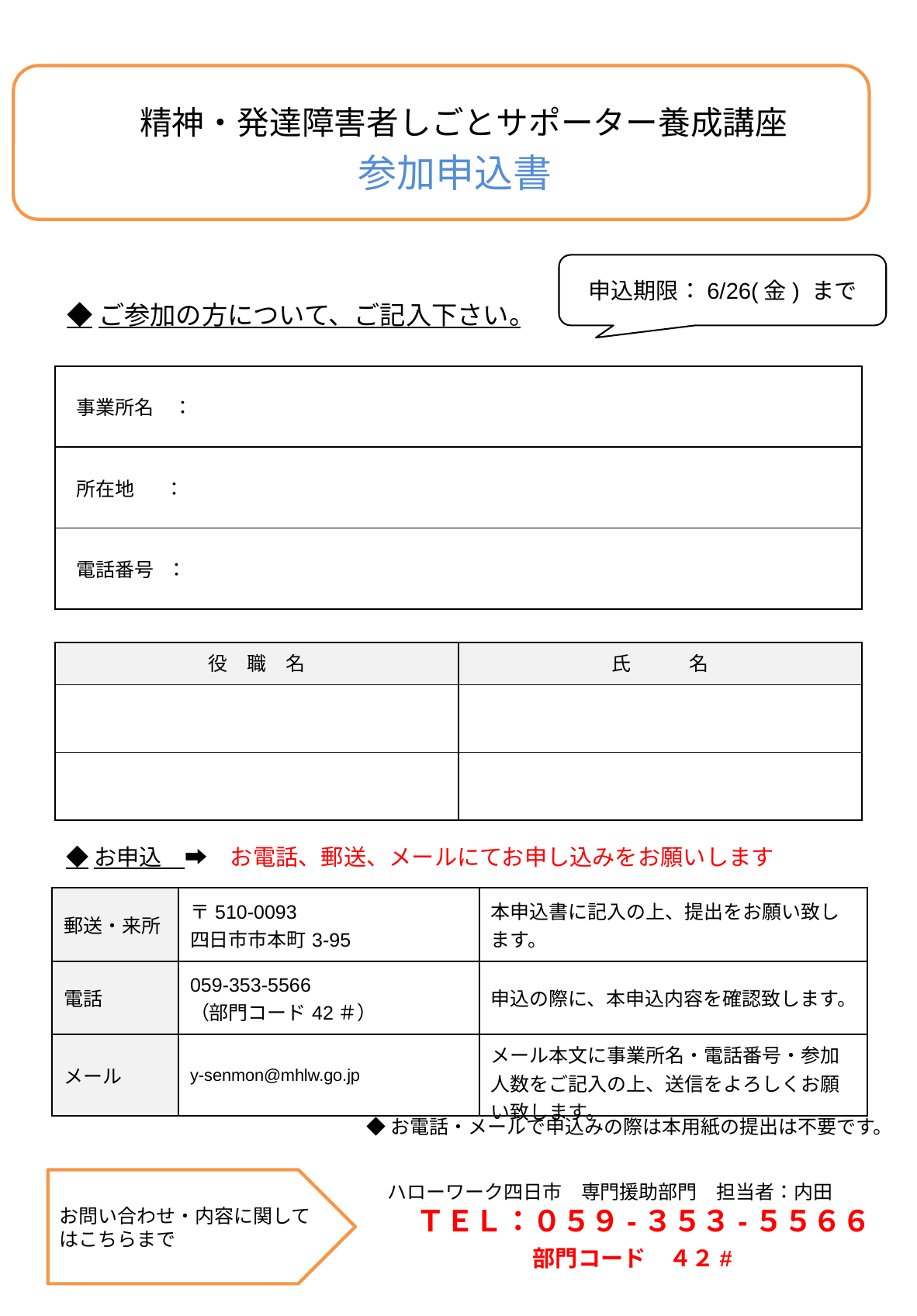

精神・発達障害者しごとサポーター養成講座
参加申込書
申込期限：6/26(金) まで
◆ご参加の方について、ご記入下さい。
| 事業所名　： |
| --- |
| 所在地 ： |
| 電話番号 ： |
| 役　職　名 | 氏　　　名 |
| --- | --- |
|  |  |
|  |  |
◆お申込　➡　お電話、郵送、メールにてお申し込みをお願いします
| 郵送・来所 | 〒510-0093 四日市市本町3-95 | 本申込書に記入の上、提出をお願い致します。 |
| --- | --- | --- |
| 電話 | 059-353-5566　　　　　　（部門コード42＃） | 申込の際に、本申込内容を確認致します。 |
| メール | y-senmon@mhlw.go.jp | メール本文に事業所名・電話番号・参加人数をご記入の上、送信をよろしくお願い致します。 |
◆お電話・メールで申込みの際は本用紙の提出は不要です。
お問い合わせ・内容に関してはこちらまで
ハローワーク四日市　専門援助部門　担当者：内田
　ＴＥＬ：０５９-３５３-５５６６
　　　　　部門コード　４２#